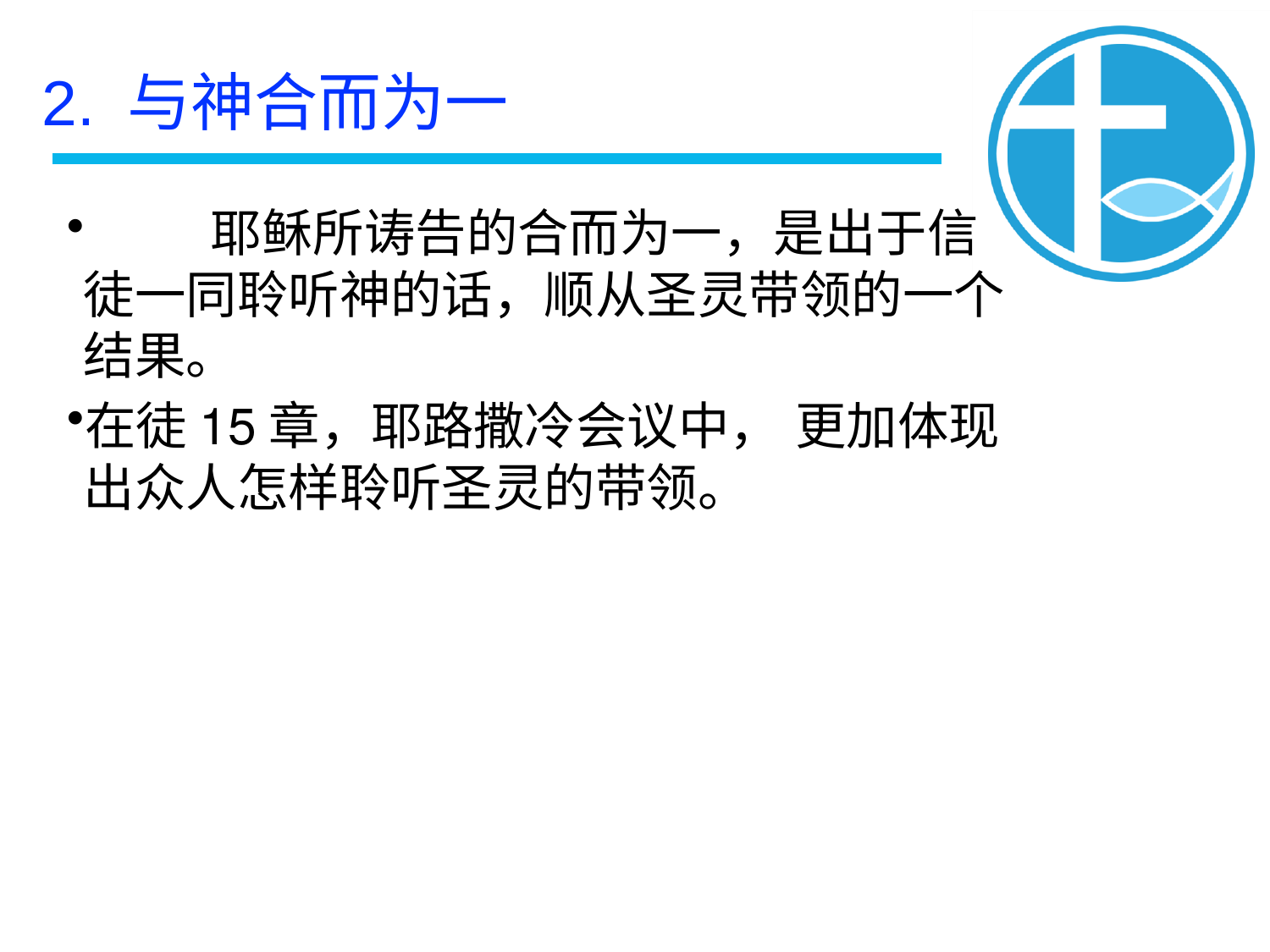

2. 与神合而为一
	耶稣所诪告的合而为一，是出于信徒一同聆听神的话，顺从圣灵带领的一个结果。
在徒15章，耶路撒冷会议中， 更加体现出众人怎样聆听圣灵的带领。